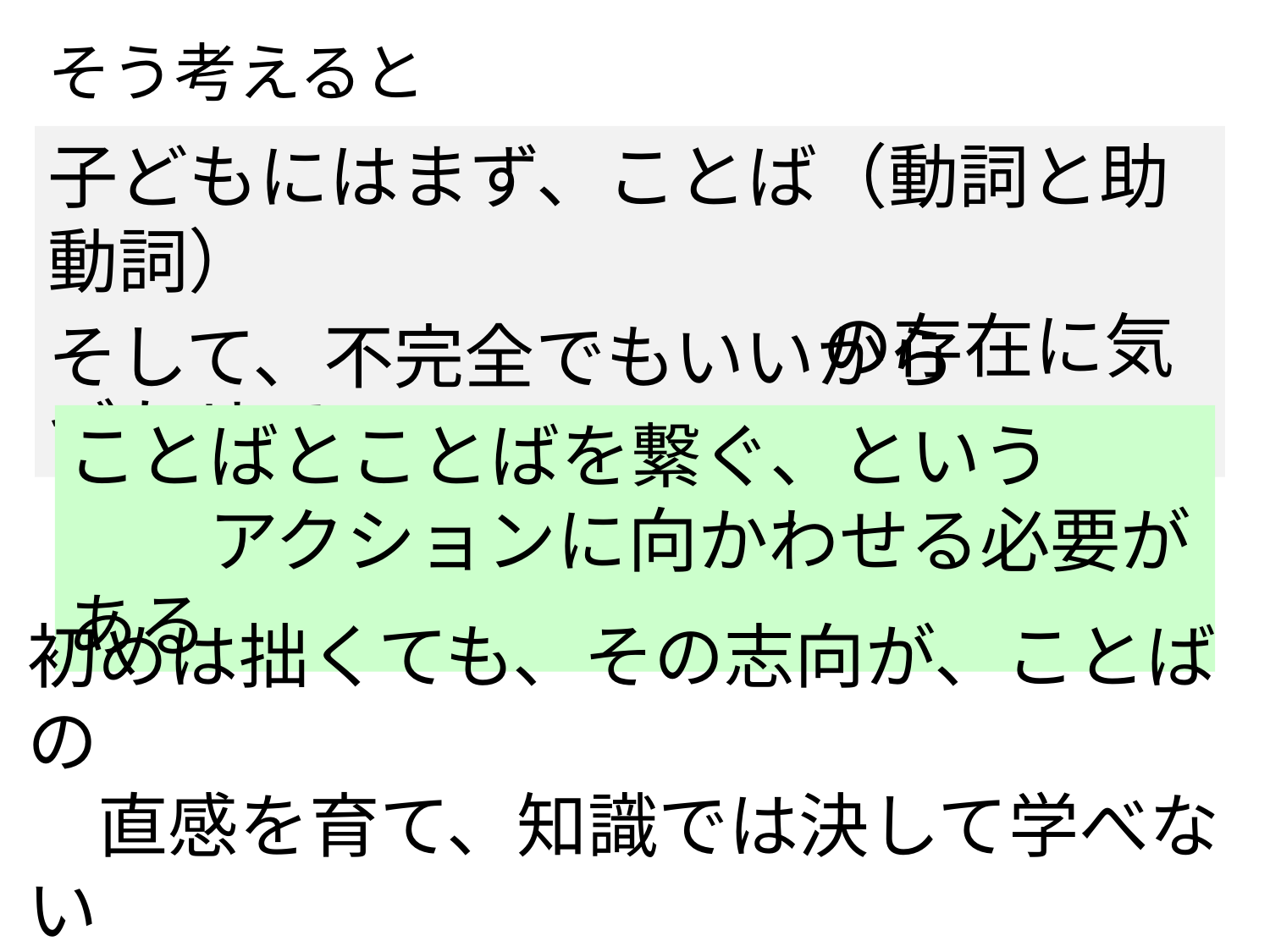

そう考えると
子どもにはまず、ことば（動詞と助動詞）
　　　　　　　　　　　の存在に気づかせて
そして、不完全でもいいから
ことばとことばを繋ぐ、という
　　アクションに向かわせる必要がある
初めは拙くても、その志向が、ことばの
　直感を育て、知識では決して学べない
　　　　　　難解な活用を獲得させて行く